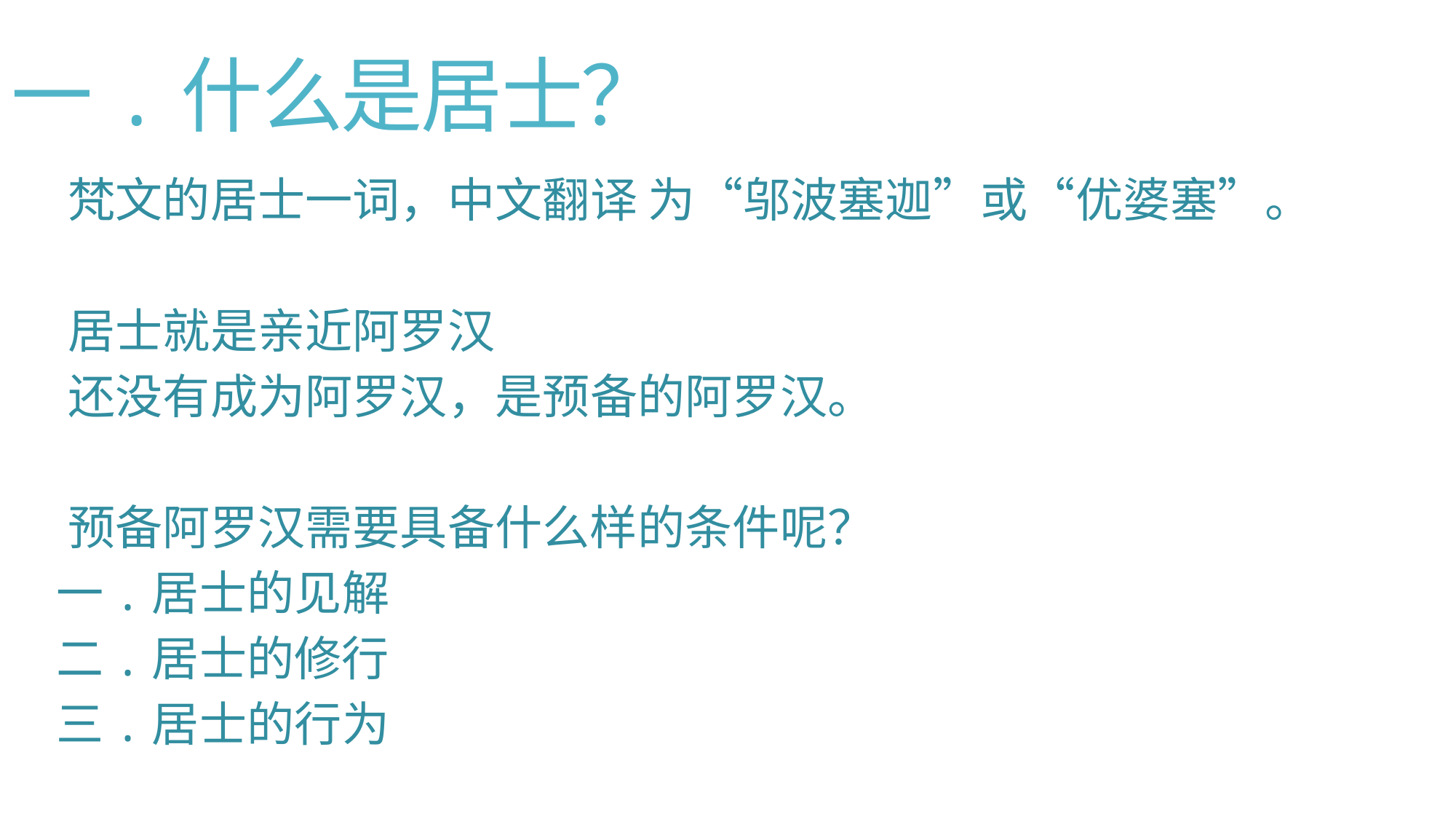

# 一.什么是居士？
梵文的居士一词，中文翻译 为“邬波塞迦”或“优婆塞”。

居士就是亲近阿罗汉
还没有成为阿罗汉，是预备的阿罗汉。

预备阿罗汉需要具备什么样的条件呢？
一.居士的见解
二.居士的修行
三.居士的行为